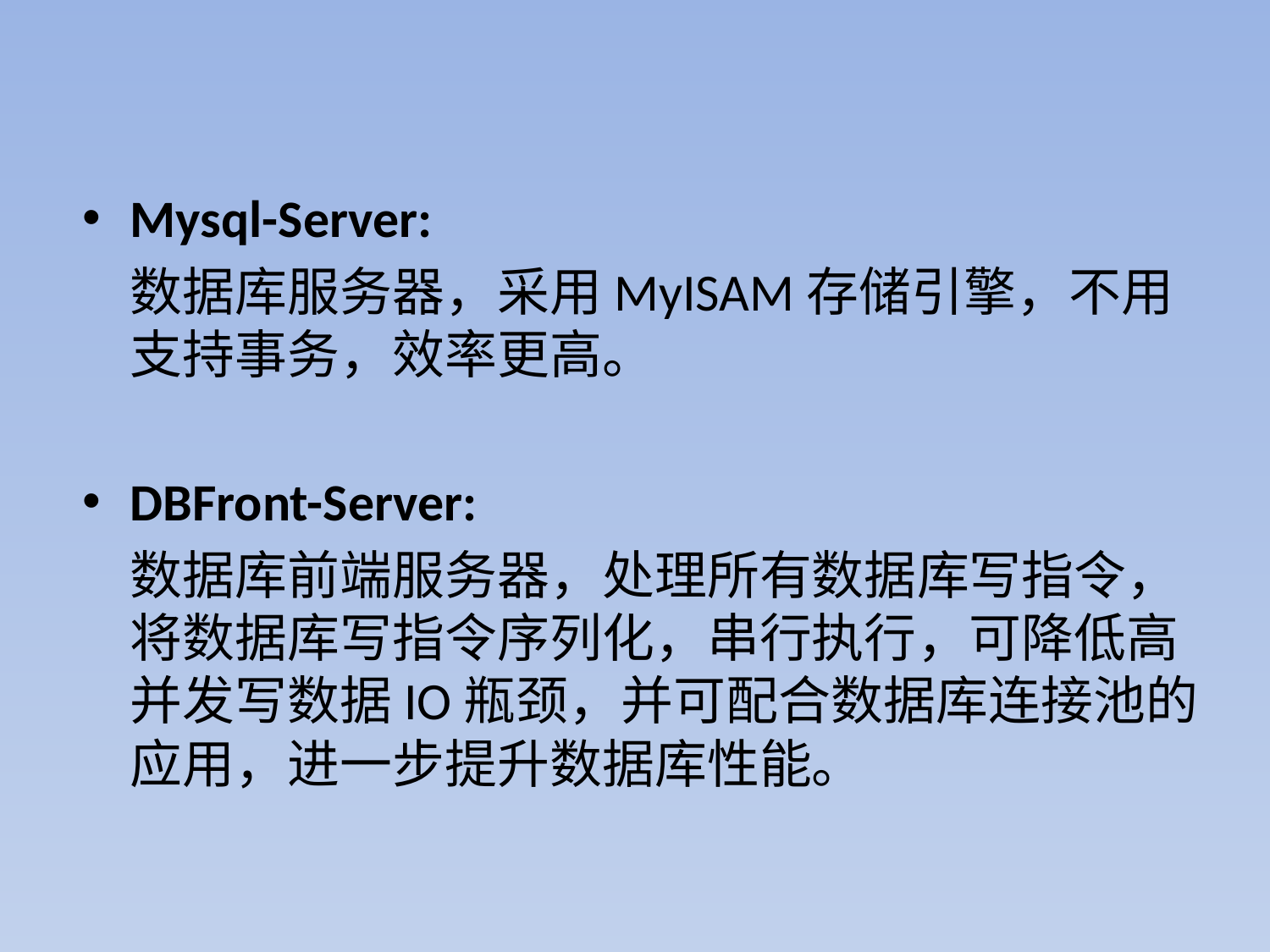

Mysql-Server:
	数据库服务器，采用MyISAM存储引擎，不用支持事务，效率更高。

DBFront-Server:
	数据库前端服务器，处理所有数据库写指令，将数据库写指令序列化，串行执行，可降低高并发写数据IO瓶颈，并可配合数据库连接池的应用，进一步提升数据库性能。